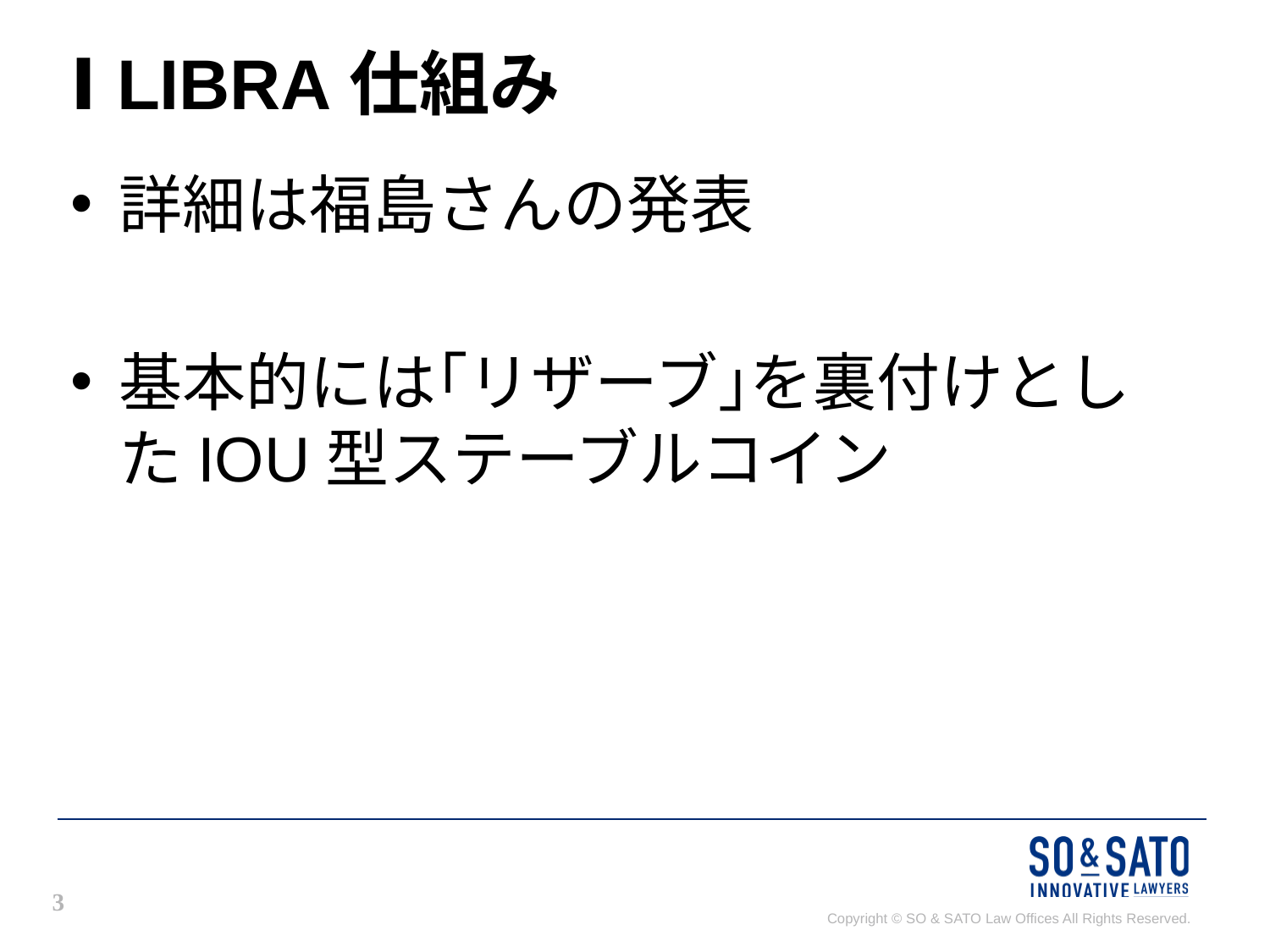

# Ⅰ LIBRA仕組み
詳細は福島さんの発表

基本的には｢リザーブ｣を裏付けとしたIOU型ステーブルコイン

3